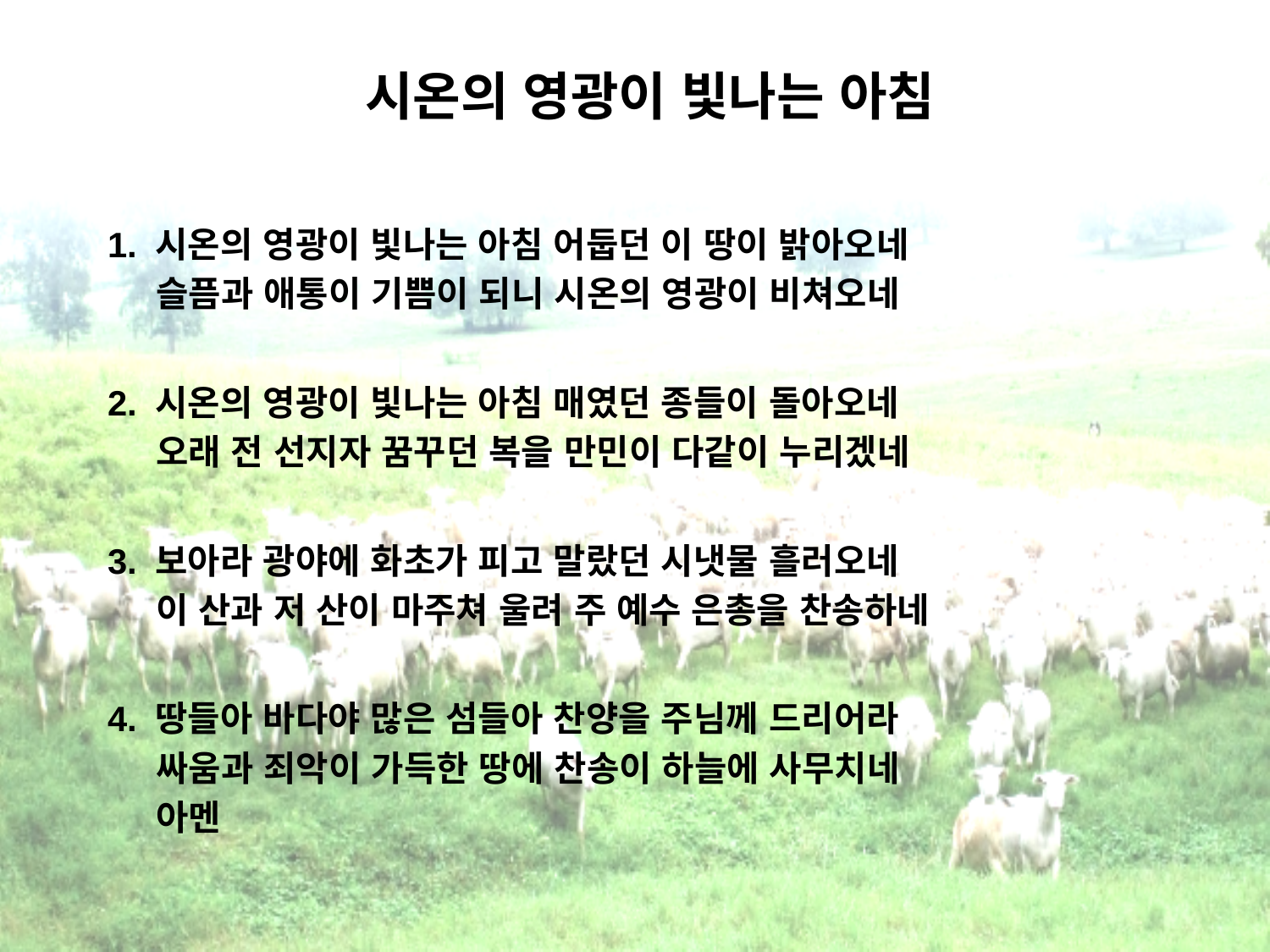

# 시온의 영광이 빛나는 아침
1. 시온의 영광이 빛나는 아침 어둡던 이 땅이 밝아오네
    슬픔과 애통이 기쁨이 되니 시온의 영광이 비쳐오네

2. 시온의 영광이 빛나는 아침 매였던 종들이 돌아오네
    오래 전 선지자 꿈꾸던 복을 만민이 다같이 누리겠네

3. 보아라 광야에 화초가 피고 말랐던 시냇물 흘러오네
    이 산과 저 산이 마주쳐 울려 주 예수 은총을 찬송하네

4. 땅들아 바다야 많은 섬들아 찬양을 주님께 드리어라
    싸움과 죄악이 가득한 땅에 찬송이 하늘에 사무치네
    아멘